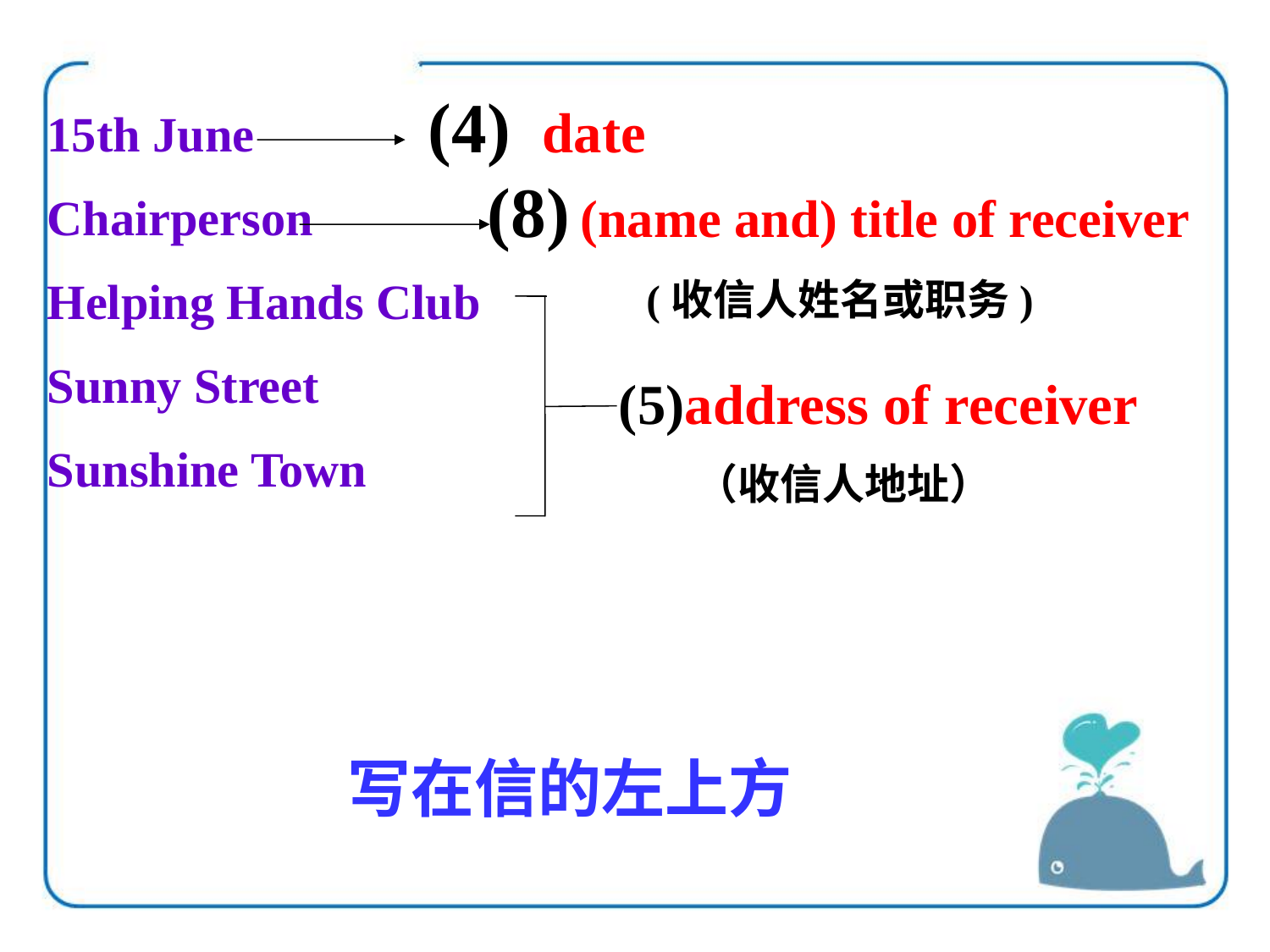

(4)   date
15th June
Chairperson
Helping Hands Club
Sunny Street
Sunshine Town

(8) (name and) title of receiver
               (收信人姓名或职务)

(5)address of receiver
       （收信人地址）

写在信的左上方